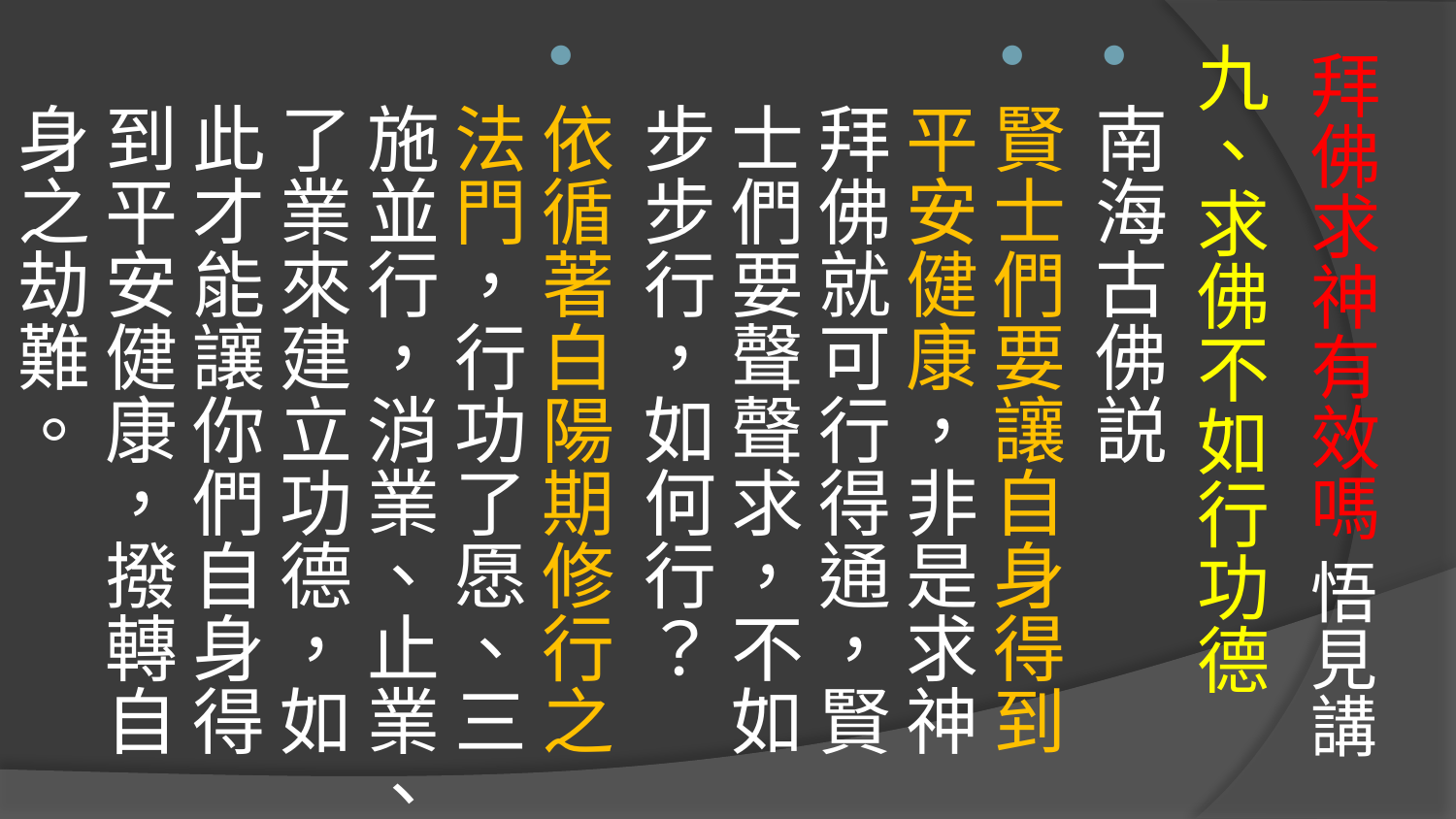

九、求佛不如行功德
南海古佛説
賢士們要讓自身得到平安健康，非是求神拜佛就可行得通，賢士們要聲聲求，不如步步行，如何行？
依循著白陽期修行之法門，行功了愿、三施並行，消業、止業、了業來建立功德，如此才能讓你們自身得到平安健康，撥轉自身之劫難。
# 拜佛求神有效嗎 悟見講